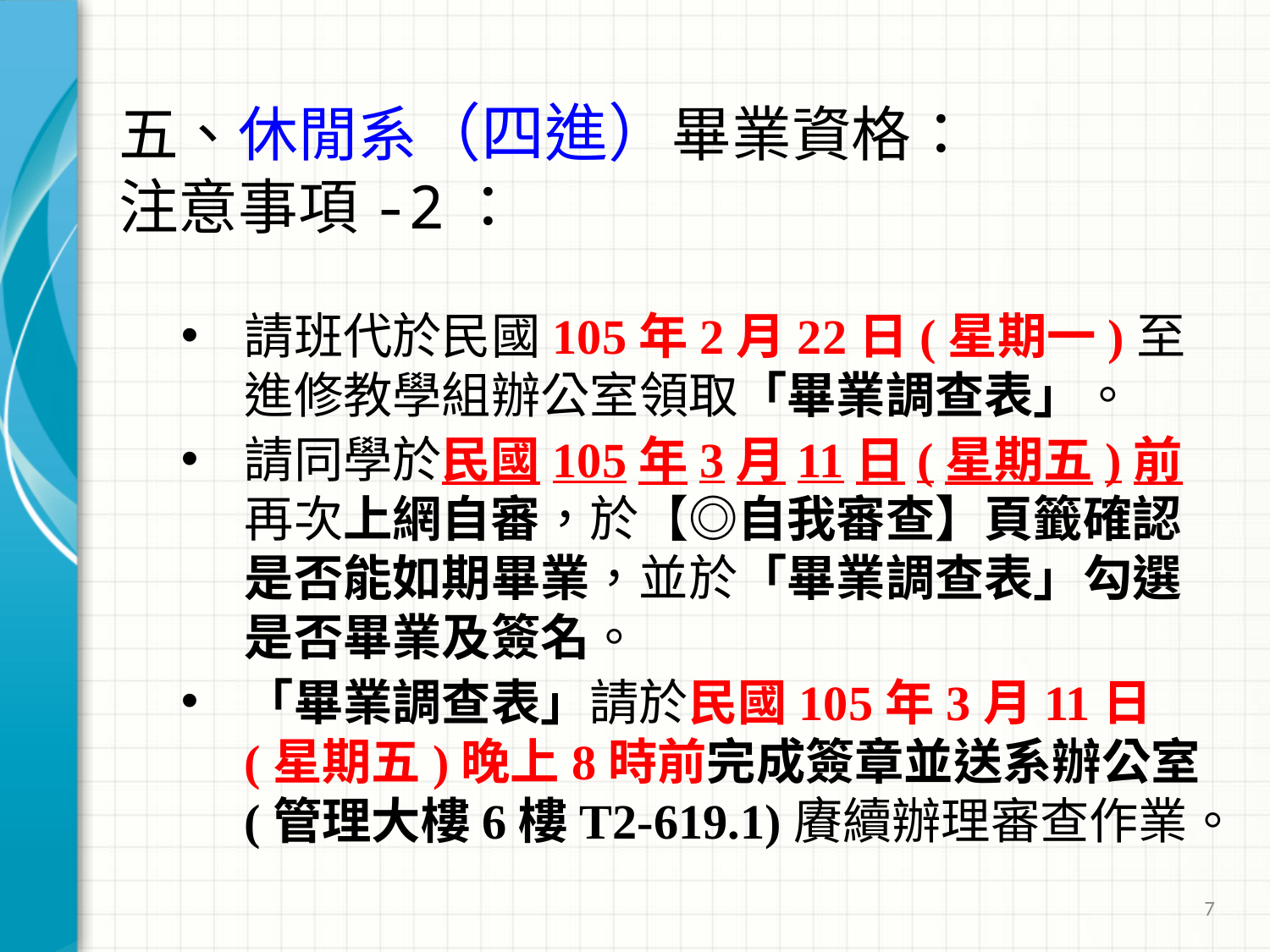

# 五、休閒系（四進）畢業資格： 注意事項-2：

請班代於民國105年2月22日(星期一)至進修教學組辦公室領取「畢業調查表」。
請同學於民國105年3月11日(星期五)前再次上網自審，於【◎自我審查】頁籤確認是否能如期畢業，並於「畢業調查表」勾選是否畢業及簽名。
「畢業調查表」請於民國105年3月11日(星期五)晚上8時前完成簽章並送系辦公室(管理大樓6樓T2-619.1)賡續辦理審查作業。

7